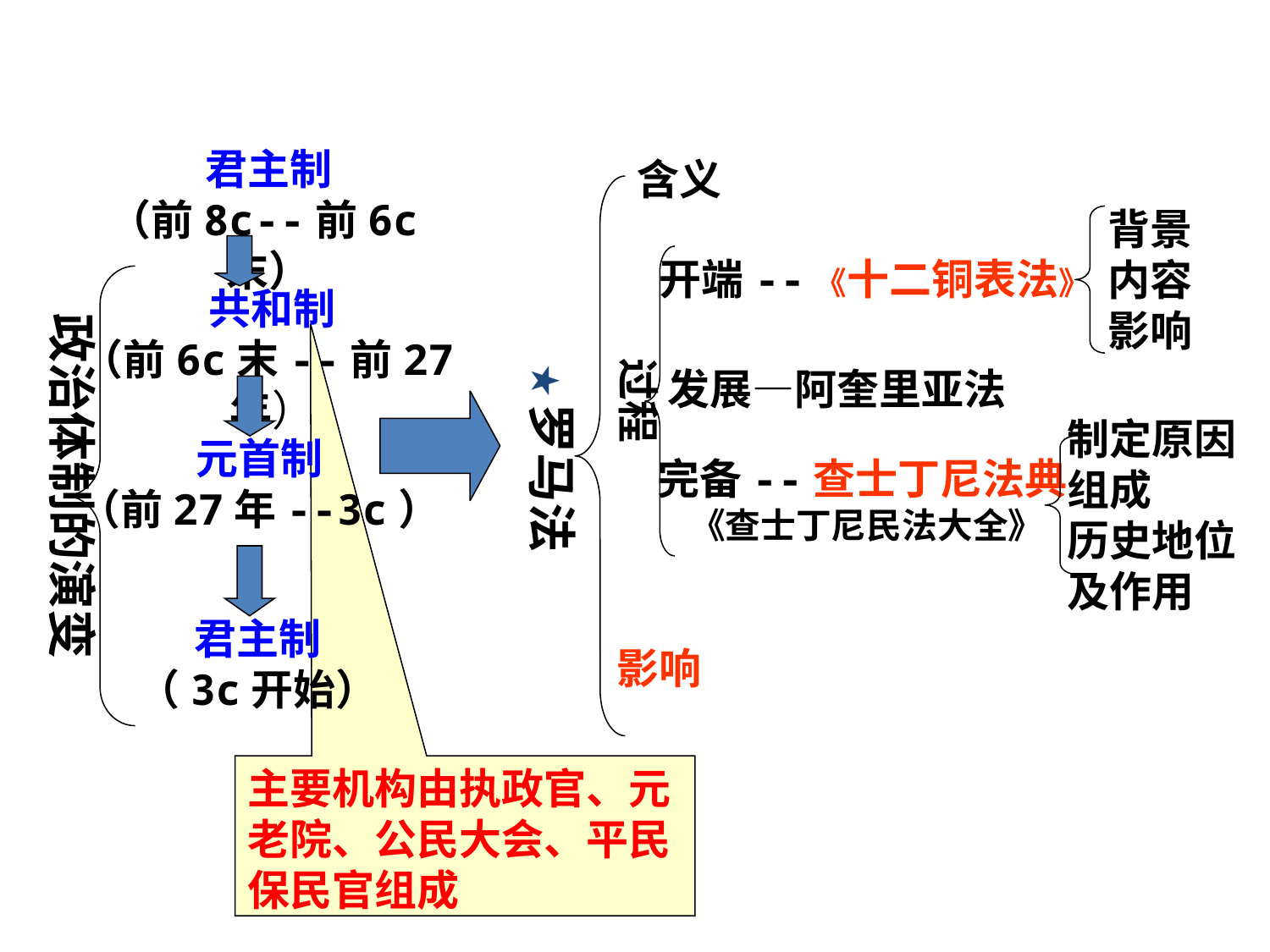

君主制
（前8c--前6c末）
含义

背景
内容
影响

开端--《十二铜表法》

政治体制的演变
共和制
（前6c末--前27年）
★罗马法
过程
发展—阿奎里亚法

制定原因
组成
历史地位
及作用
元首制
（前27年--3c）

完备--查士丁尼法典
   《查士丁尼民法大全》

君主制
（3c开始）
影响
主要机构由执政官、元老院、公民大会、平民保民官组成